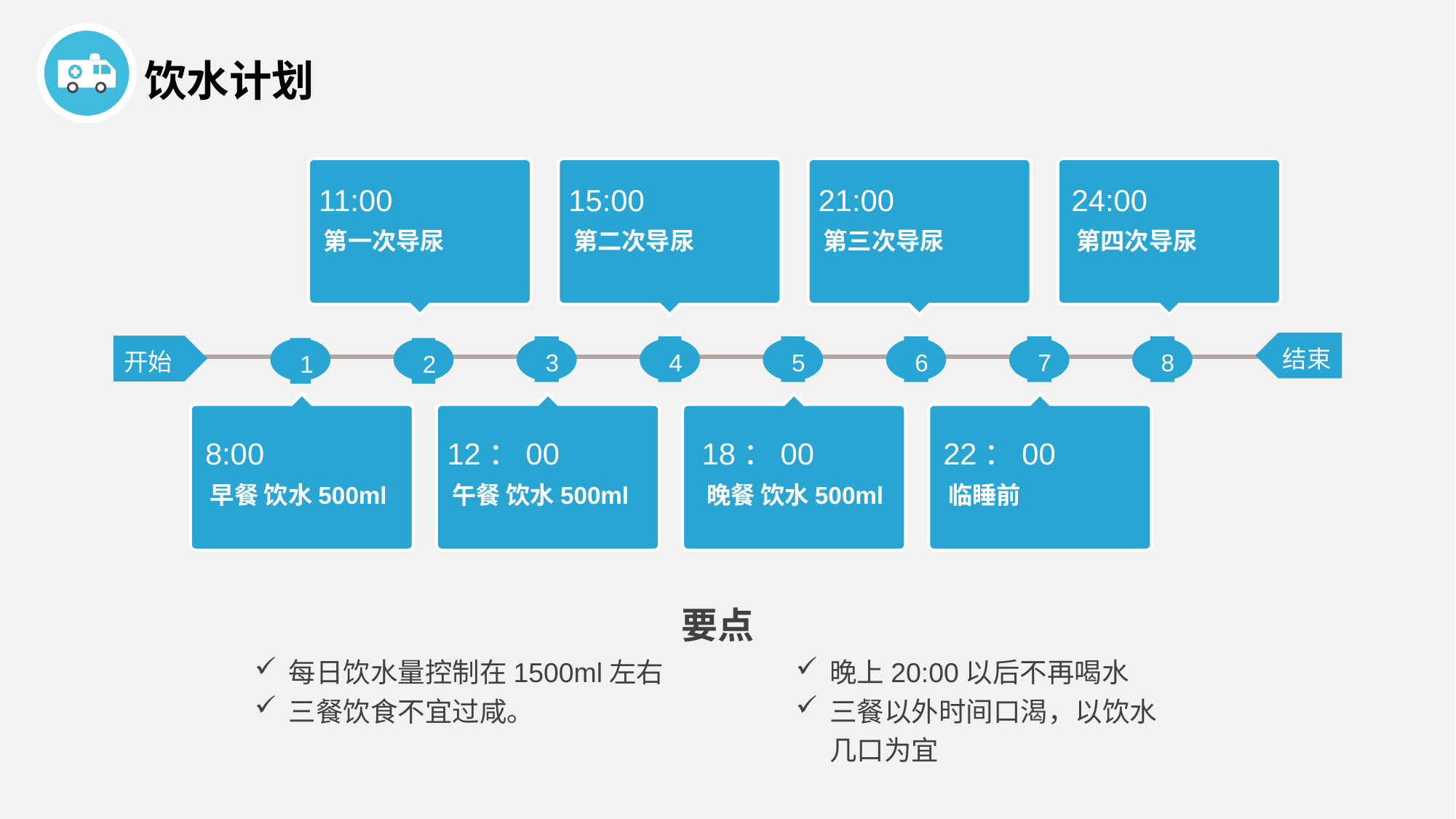

饮水计划

11:00
第一次导尿

15:00
第二次导尿

21:00
第三次导尿

24:00
第四次导尿
结束
开始
3

4

5

6

7

8

1

2

8:00
早餐 饮水500ml

12：00
午餐 饮水500ml

18：00
晚餐 饮水500ml

22：00
临睡前
要点
每日饮水量控制在1500ml左右
三餐饮食不宜过咸。

晚上20:00以后不再喝水
三餐以外时间口渴，以饮水几口为宜